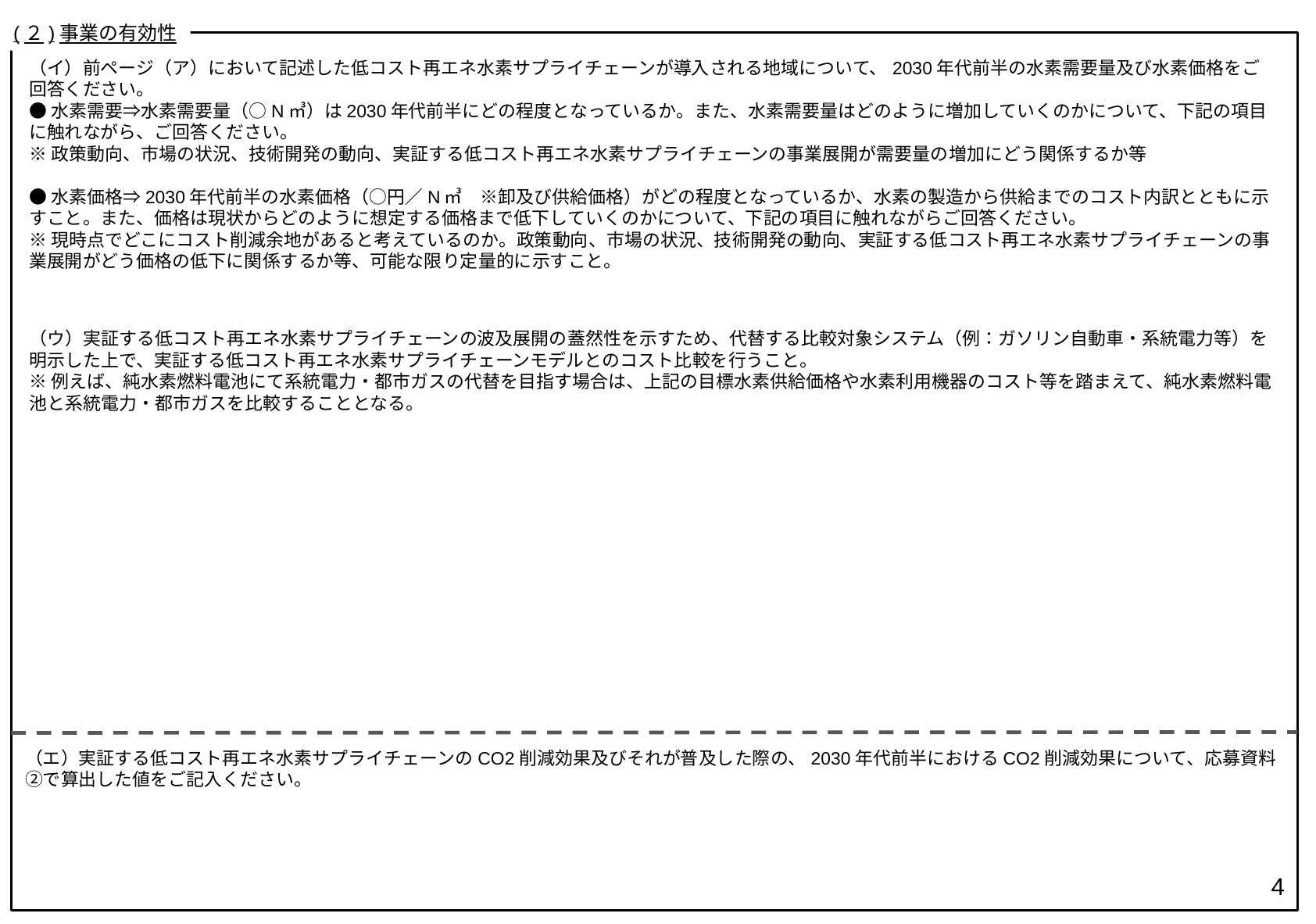

(２)事業の有効性

（イ）前ページ（ア）において記述した低コスト再エネ水素サプライチェーンが導入される地域について、2030年代前半の水素需要量及び水素価格をご回答ください。
●水素需要⇒水素需要量（○N㎥）は2030年代前半にどの程度となっているか。また、水素需要量はどのように増加していくのかについて、下記の項目に触れながら、ご回答ください。
※政策動向、市場の状況、技術開発の動向、実証する低コスト再エネ水素サプライチェーンの事業展開が需要量の増加にどう関係するか等

●水素価格⇒2030年代前半の水素価格（○円／N㎥　※卸及び供給価格）がどの程度となっているか、水素の製造から供給までのコスト内訳とともに示すこと。また、価格は現状からどのように想定する価格まで低下していくのかについて、下記の項目に触れながらご回答ください。
※現時点でどこにコスト削減余地があると考えているのか。政策動向、市場の状況、技術開発の動向、実証する低コスト再エネ水素サプライチェーンの事業展開がどう価格の低下に関係するか等、可能な限り定量的に示すこと。
（ウ）実証する低コスト再エネ水素サプライチェーンの波及展開の蓋然性を示すため、代替する比較対象システム（例：ガソリン自動車・系統電力等）を明示した上で、実証する低コスト再エネ水素サプライチェーンモデルとのコスト比較を行うこと。
※例えば、純水素燃料電池にて系統電力・都市ガスの代替を目指す場合は、上記の目標水素供給価格や水素利用機器のコスト等を踏まえて、純水素燃料電池と系統電力・都市ガスを比較することとなる。
（エ）実証する低コスト再エネ水素サプライチェーンのCO2削減効果及びそれが普及した際の、2030年代前半におけるCO2削減効果について、応募資料②で算出した値をご記入ください。
4